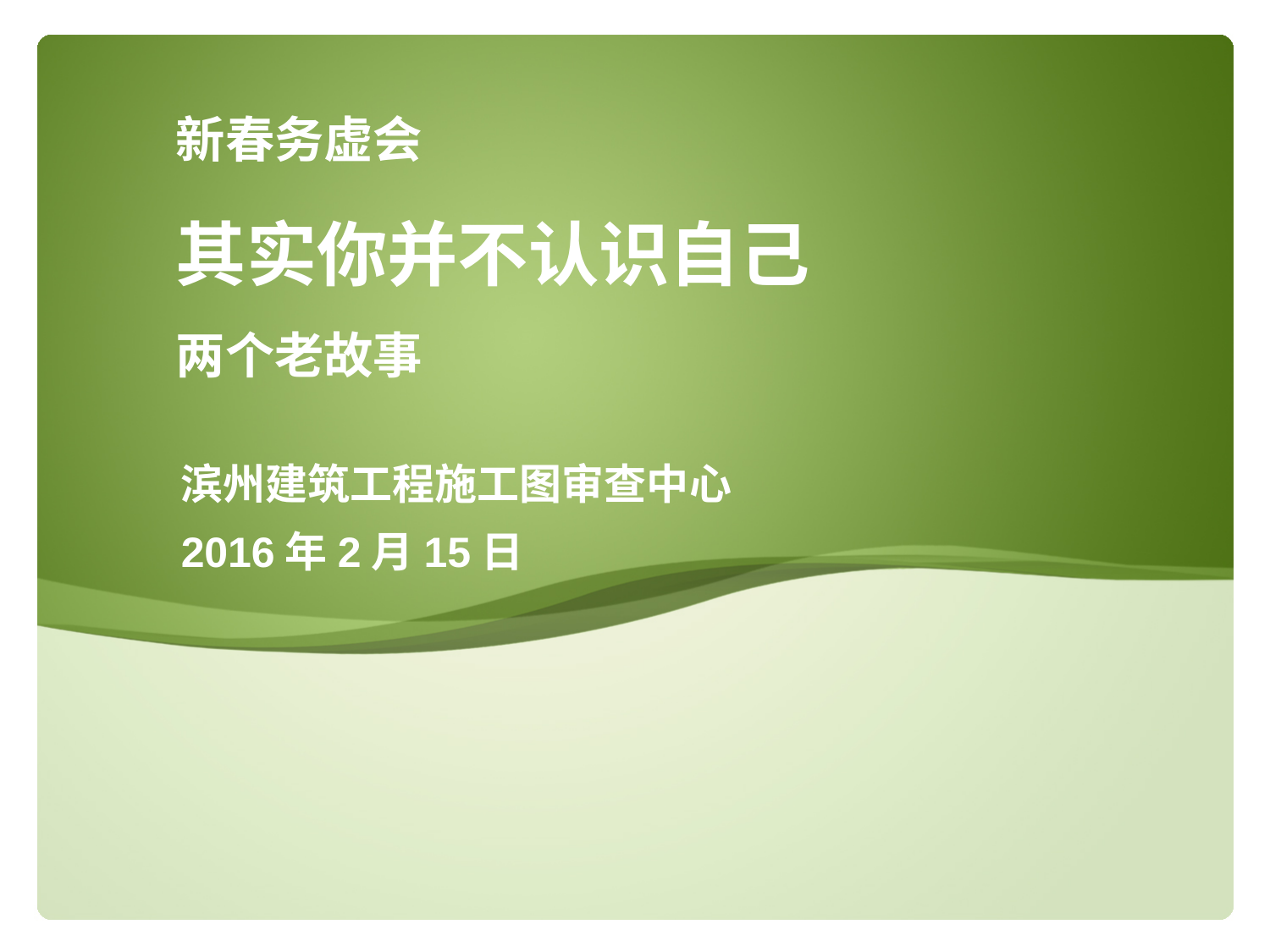

新春务虚会
其实你并不认识自己
两个老故事
# 滨州建筑工程施工图审查中心
2016年2月15日